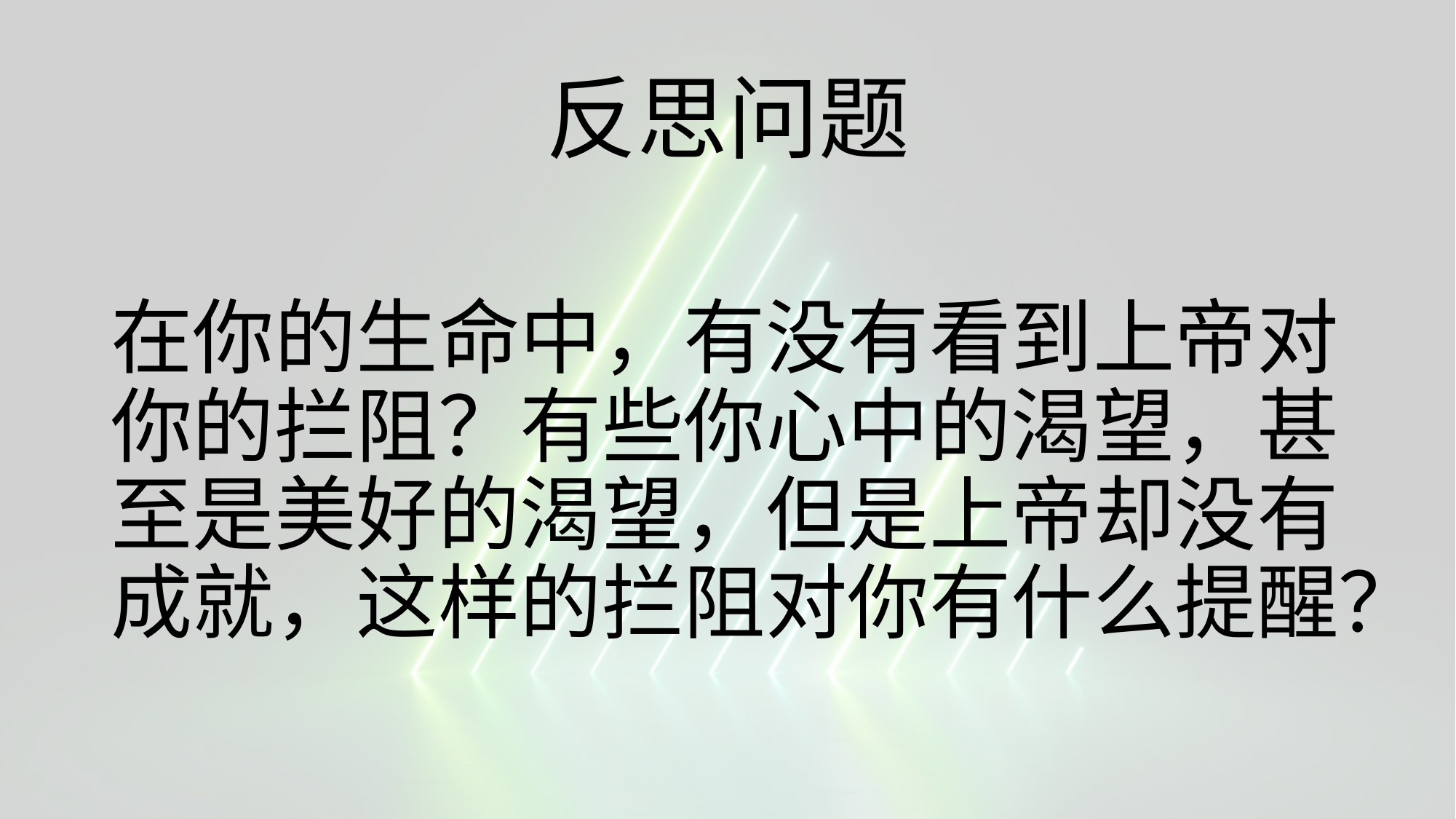

# 反思问题
在你的生命中，有没有看到上帝对你的拦阻？有些你心中的渴望，甚至是美好的渴望，但是上帝却没有成就，这样的拦阻对你有什么提醒？